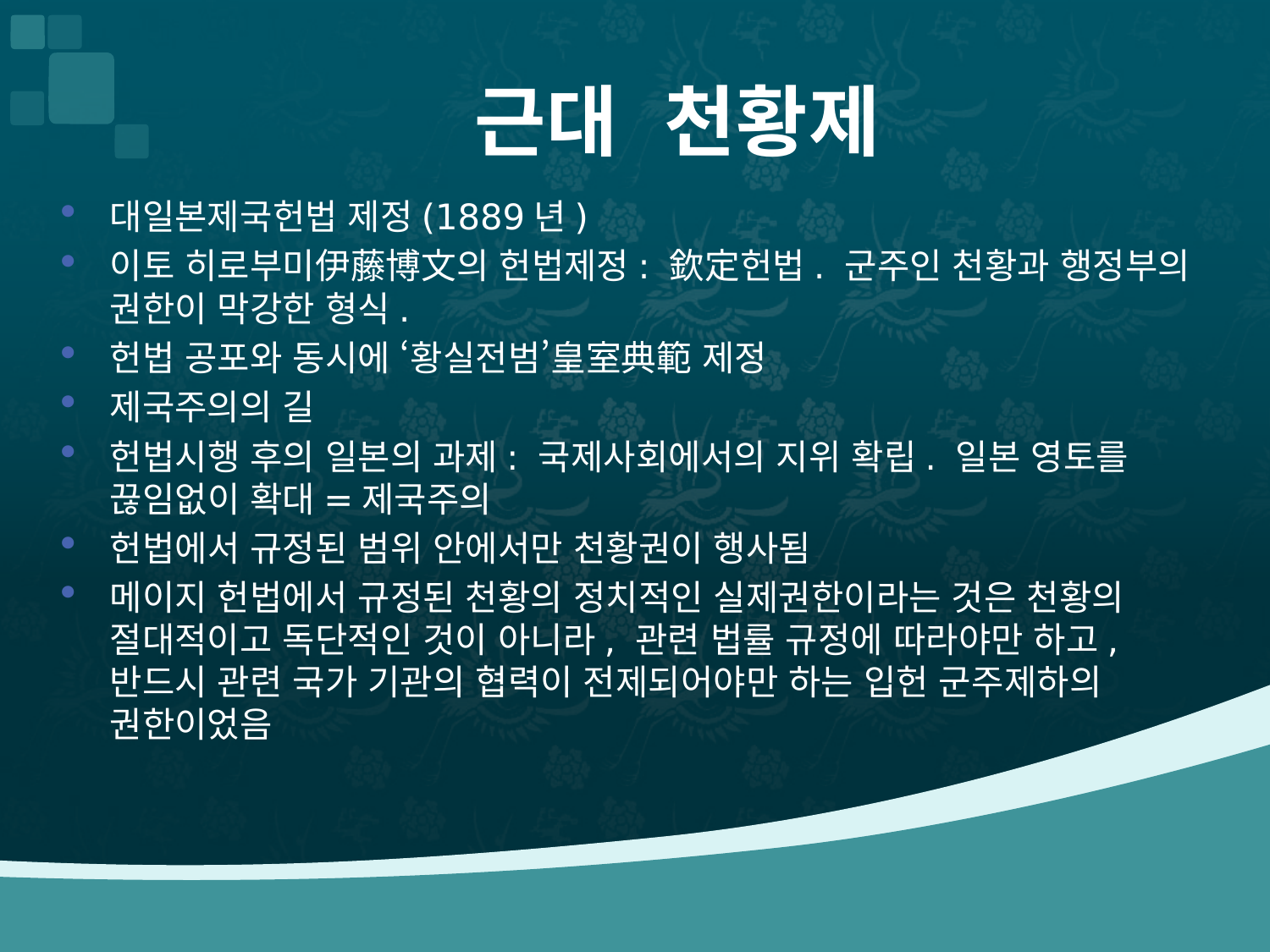

# 근대  천황제
대일본제국헌법 제정(1889년)
이토 히로부미伊藤博文의 헌법제정: 欽定헌법. 군주인 천황과 행정부의 권한이 막강한 형식.
헌법 공포와 동시에 ‘황실전범’皇室典範 제정
제국주의의 길
헌법시행 후의 일본의 과제: 국제사회에서의 지위 확립. 일본 영토를 끊임없이 확대=제국주의
헌법에서 규정된 범위 안에서만 천황권이 행사됨
메이지 헌법에서 규정된 천황의 정치적인 실제권한이라는 것은 천황의 절대적이고 독단적인 것이 아니라, 관련 법률 규정에 따라야만 하고, 반드시 관련 국가 기관의 협력이 전제되어야만 하는 입헌 군주제하의 권한이었음